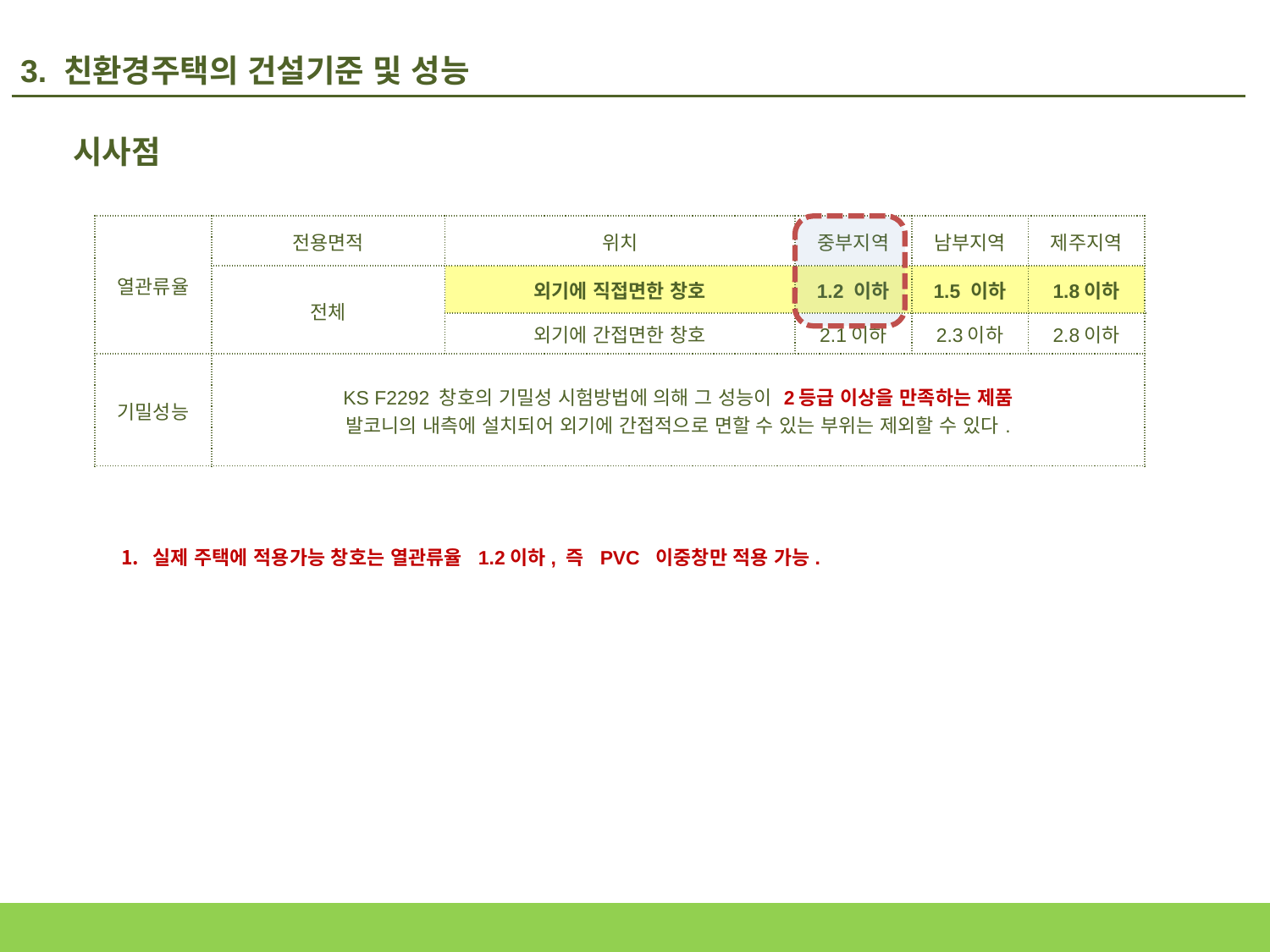

3. 친환경주택의 건설기준 및 성능
시사점
| 열관류율 | 전용면적 | 위치 | 중부지역 | 남부지역 | 제주지역 |
| --- | --- | --- | --- | --- | --- |
|  | 전체 | 외기에 직접면한 창호 | 1.2 이하 | 1.5 이하 | 1.8이하 |
|  |  | 외기에 간접면한 창호 | 2.1이하 | 2.3이하 | 2.8이하 |
| 기밀성능 | KS F2292 창호의 기밀성 시험방법에 의해 그 성능이 2등급 이상을 만족하는 제품 발코니의 내측에 설치되어 외기에 간접적으로 면할 수 있는 부위는 제외할 수 있다. |  |  |  |  |

실제 주택에 적용가능 창호는 열관류율  1.2이하, 즉  PVC  이중창만 적용 가능.